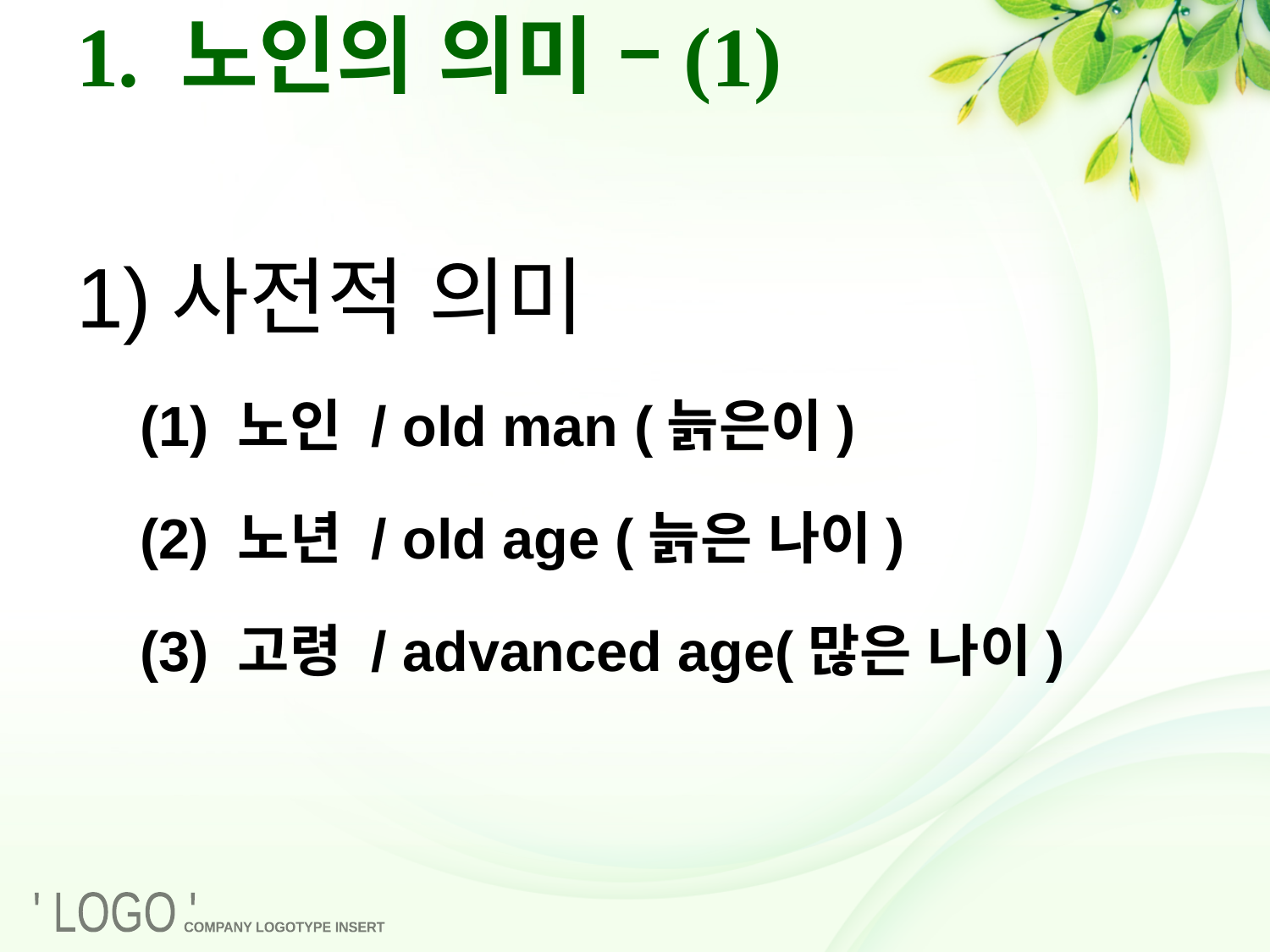

# 1. 노인의 의미 –(1)
1)사전적 의미
(1) 노인 / old man (늙은이)
(2) 노년 / old age (늙은 나이)
(3) 고령 / advanced age(많은 나이)